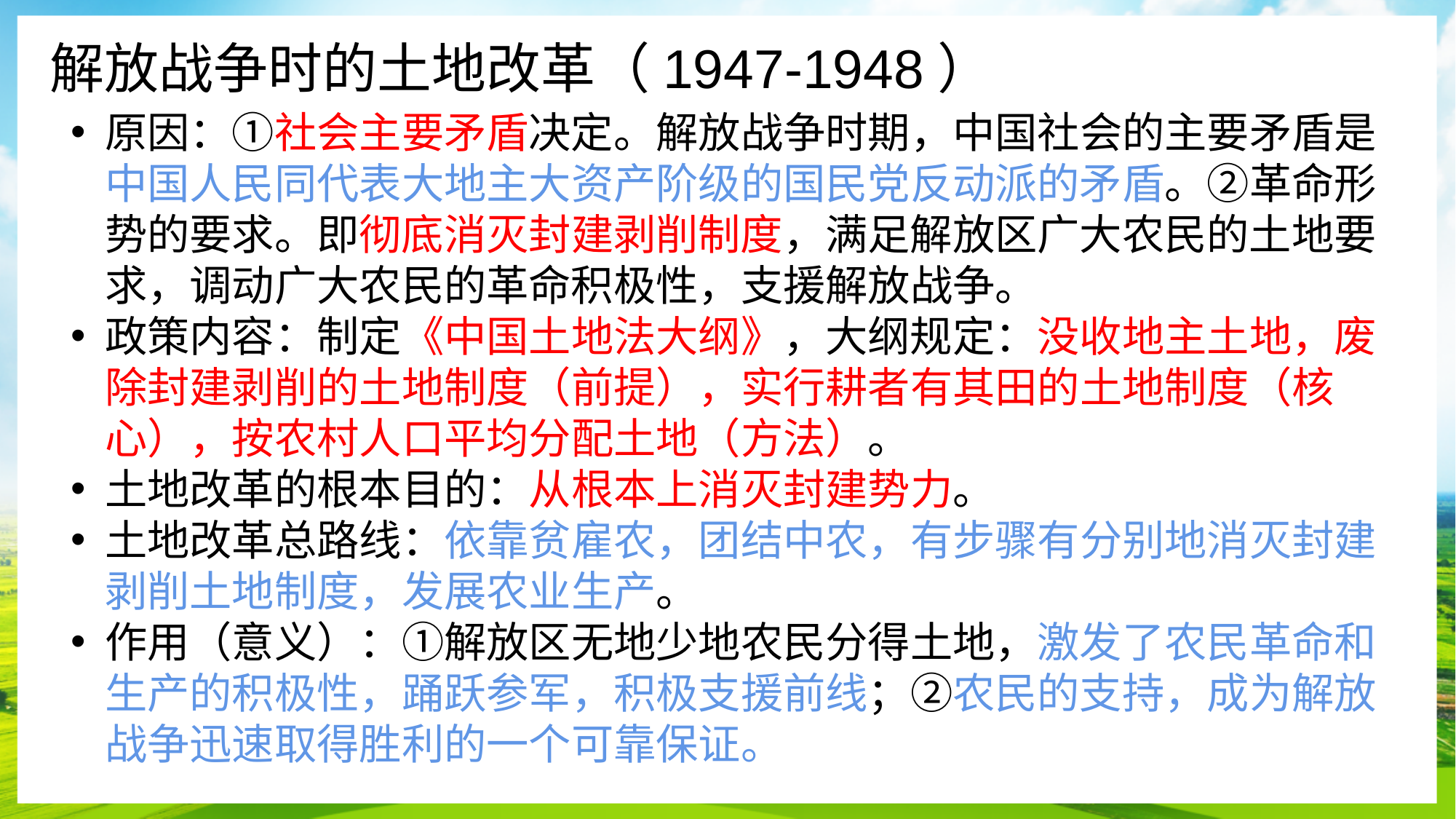

解放战争时的土地改革（1947-1948）
原因：①社会主要矛盾决定。解放战争时期，中国社会的主要矛盾是中国人民同代表大地主大资产阶级的国民党反动派的矛盾。②革命形势的要求。即彻底消灭封建剥削制度，满足解放区广大农民的土地要求，调动广大农民的革命积极性，支援解放战争。
政策内容：制定《中国土地法大纲》，大纲规定：没收地主土地，废除封建剥削的土地制度（前提），实行耕者有其田的土地制度（核心），按农村人口平均分配土地（方法）。
土地改革的根本目的：从根本上消灭封建势力。
土地改革总路线：依靠贫雇农，团结中农，有步骤有分别地消灭封建剥削土地制度，发展农业生产。
作用（意义）：①解放区无地少地农民分得土地，激发了农民革命和生产的积极性，踊跃参军，积极支援前线；②农民的支持，成为解放战争迅速取得胜利的一个可靠保证。